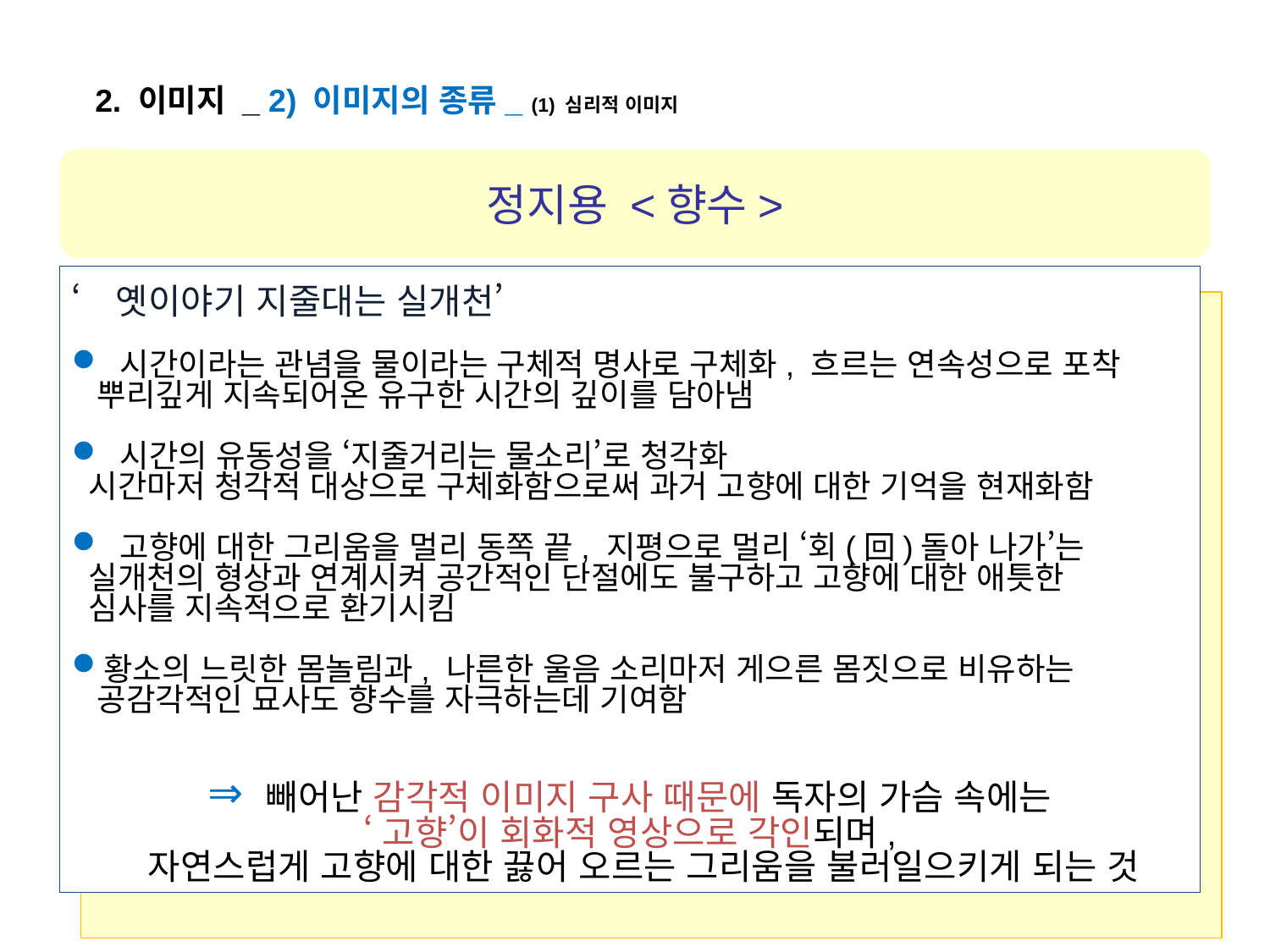

2. 이미지 _ 2) 이미지의 종류_ (1) 심리적 이미지
정지용 <향수>

‘옛이야기 지줄대는 실개천’

 시간이라는 관념을 물이라는 구체적 명사로 구체화, 흐르는 연속성으로 포착
  뿌리깊게 지속되어온 유구한 시간의 깊이를 담아냄

 시간의 유동성을 ‘지줄거리는 물소리’로 청각화
 시간마저 청각적 대상으로 구체화함으로써 과거 고향에 대한 기억을 현재화함

 고향에 대한 그리움을 멀리 동쪽 끝, 지평으로 멀리 ‘회(回)돌아 나가’는
 실개천의 형상과 연계시켜 공간적인 단절에도 불구하고 고향에 대한 애틋한
 심사를 지속적으로 환기시킴

황소의 느릿한 몸놀림과, 나른한 울음 소리마저 게으른 몸짓으로 비유하는
  공감각적인 묘사도 향수를 자극하는데 기여함

 빼어난 감각적 이미지 구사 때문에 독자의 가슴 속에는
 ‘고향’이 회화적 영상으로 각인되며,
  자연스럽게 고향에 대한 끓어 오르는 그리움을 불러일으키게 되는 것